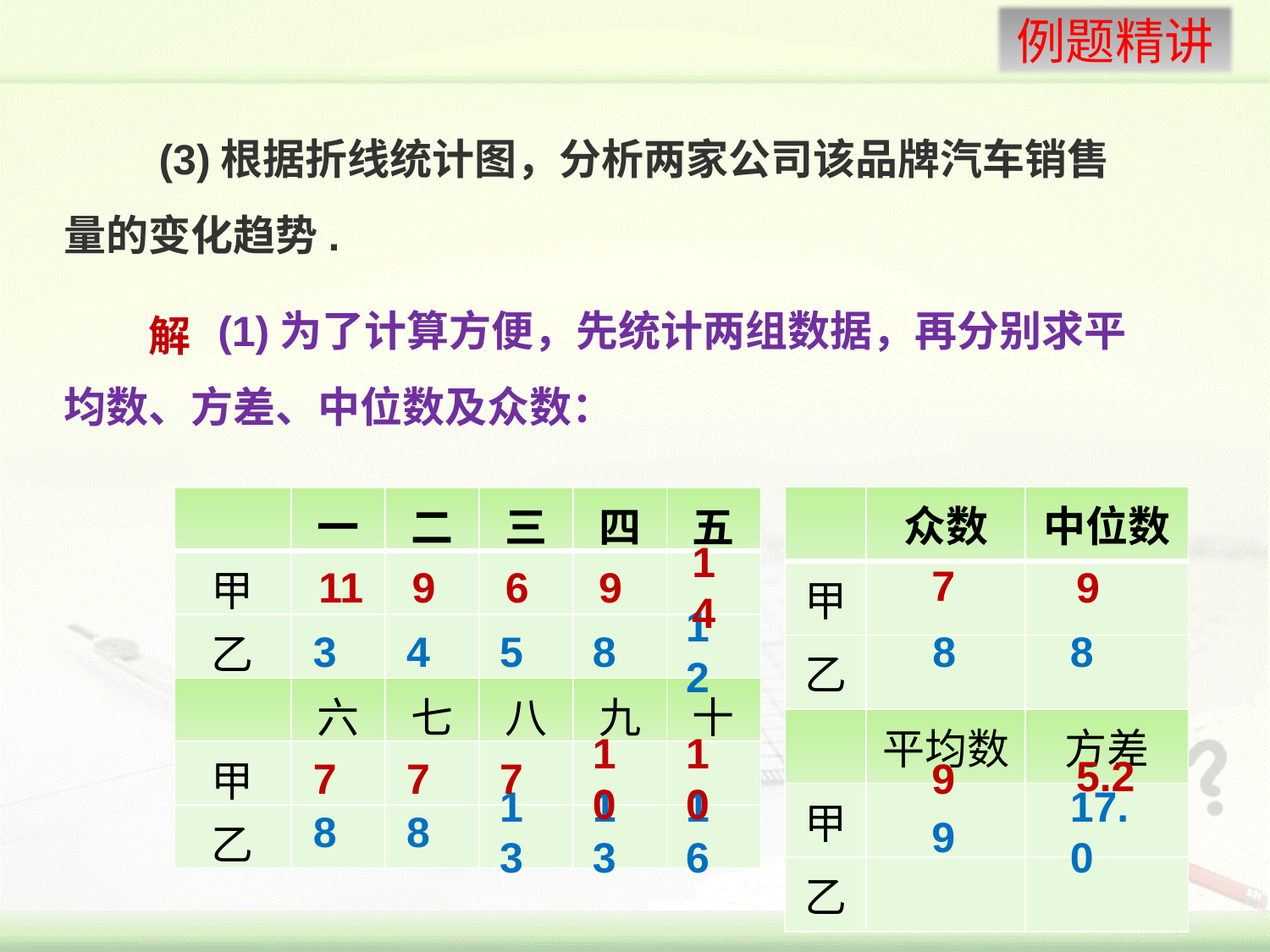

(3)根据折线统计图，分析两家公司该品牌汽车销售量的变化趋势.
             (1)为了计算方便，先统计两组数据，再分别求平均数、方差、中位数及众数：
解
|  | 众数 | 中位数 |
| --- | --- | --- |
| 甲 |  |  |
| 乙 |  |  |
|  | 平均数 | 方差 |
| 甲 |  |  |
| 乙 |  |  |
|  | 一 | 二 | 三 | 四 | 五 |
| --- | --- | --- | --- | --- | --- |
| 甲 |  |  |  |  |  |
| 乙 |  |  |  |  |  |
|  | 六 | 七 | 八 | 九 | 十 |
| 甲 |  |  |  |  |  |
| 乙 |  |  |  |  |  |
7
11
9
6
9
14
9
3
4
5
8
12
8
8
5.2
7
7
7
10
10
9
8
8
13
13
16
17.0
9